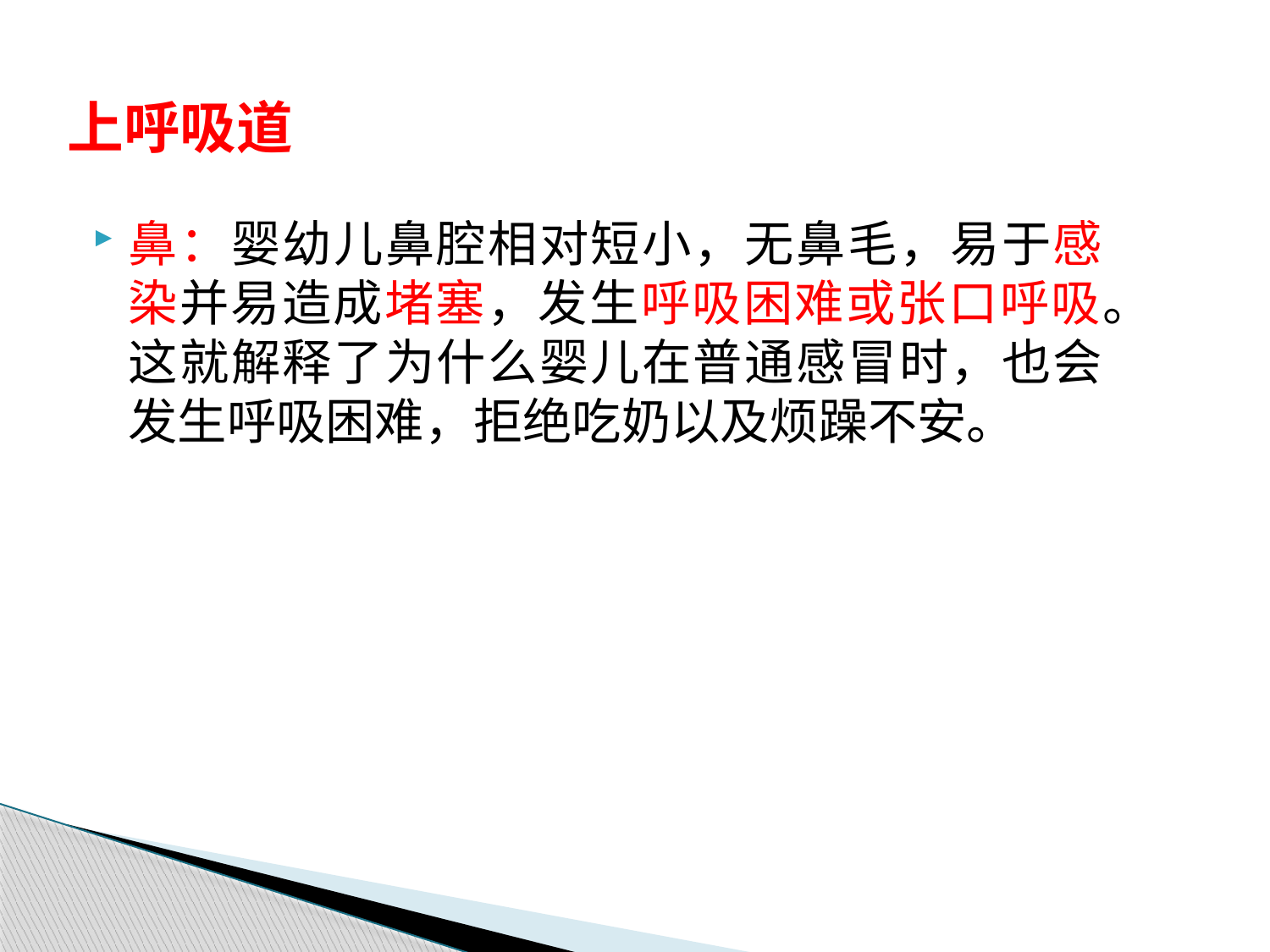

上呼吸道
鼻：婴幼儿鼻腔相对短小，无鼻毛，易于感染并易造成堵塞，发生呼吸困难或张口呼吸。这就解释了为什么婴儿在普通感冒时，也会发生呼吸困难，拒绝吃奶以及烦躁不安。